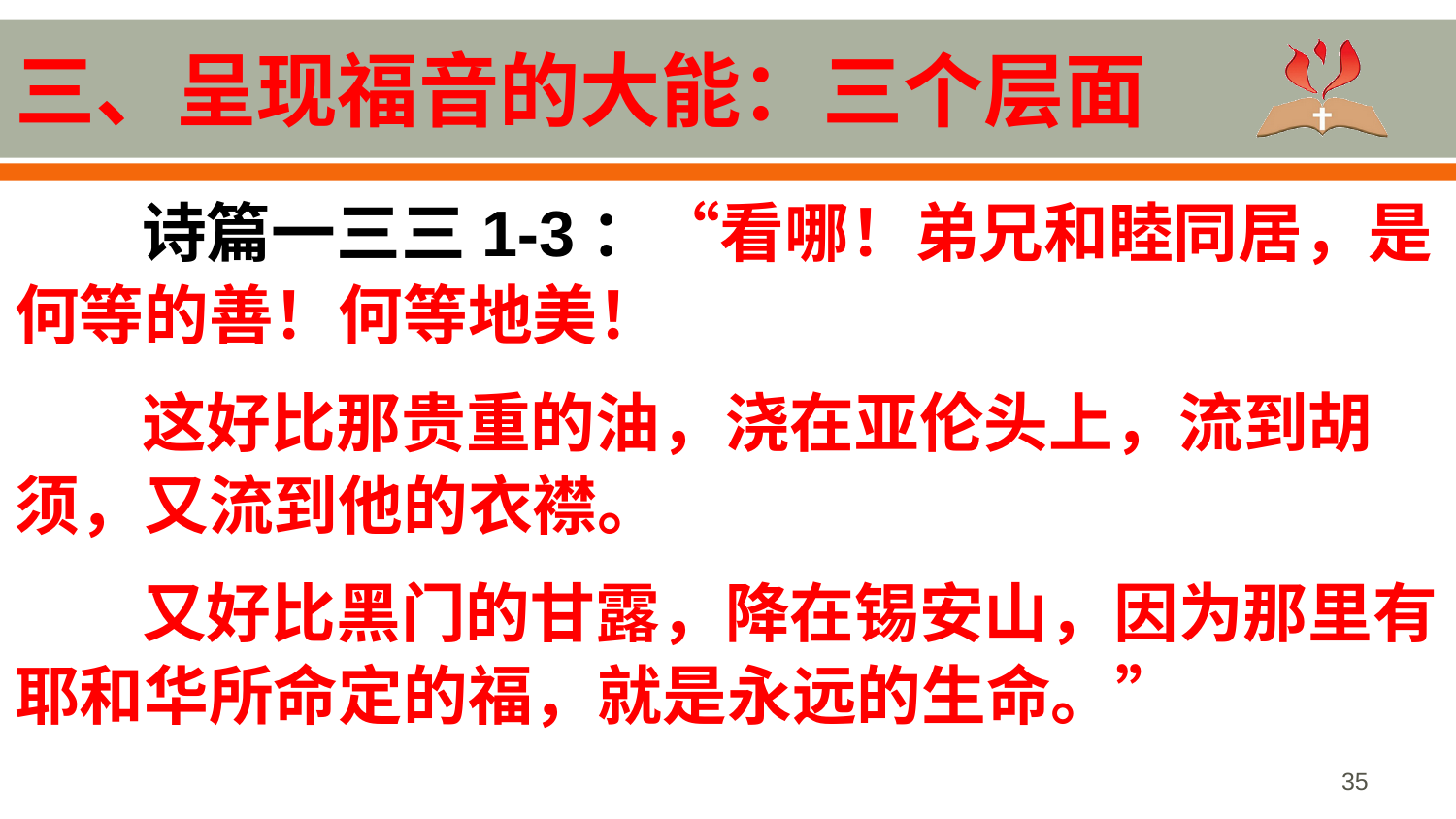

# 三、呈现福音的大能：三个层面
诗篇一三三1-3：“看哪！弟兄和睦同居，是何等的善！何等地美！
这好比那贵重的油，浇在亚伦头上，流到胡须，又流到他的衣襟。
又好比黑门的甘露，降在锡安山，因为那里有耶和华所命定的福，就是永远的生命。”

35